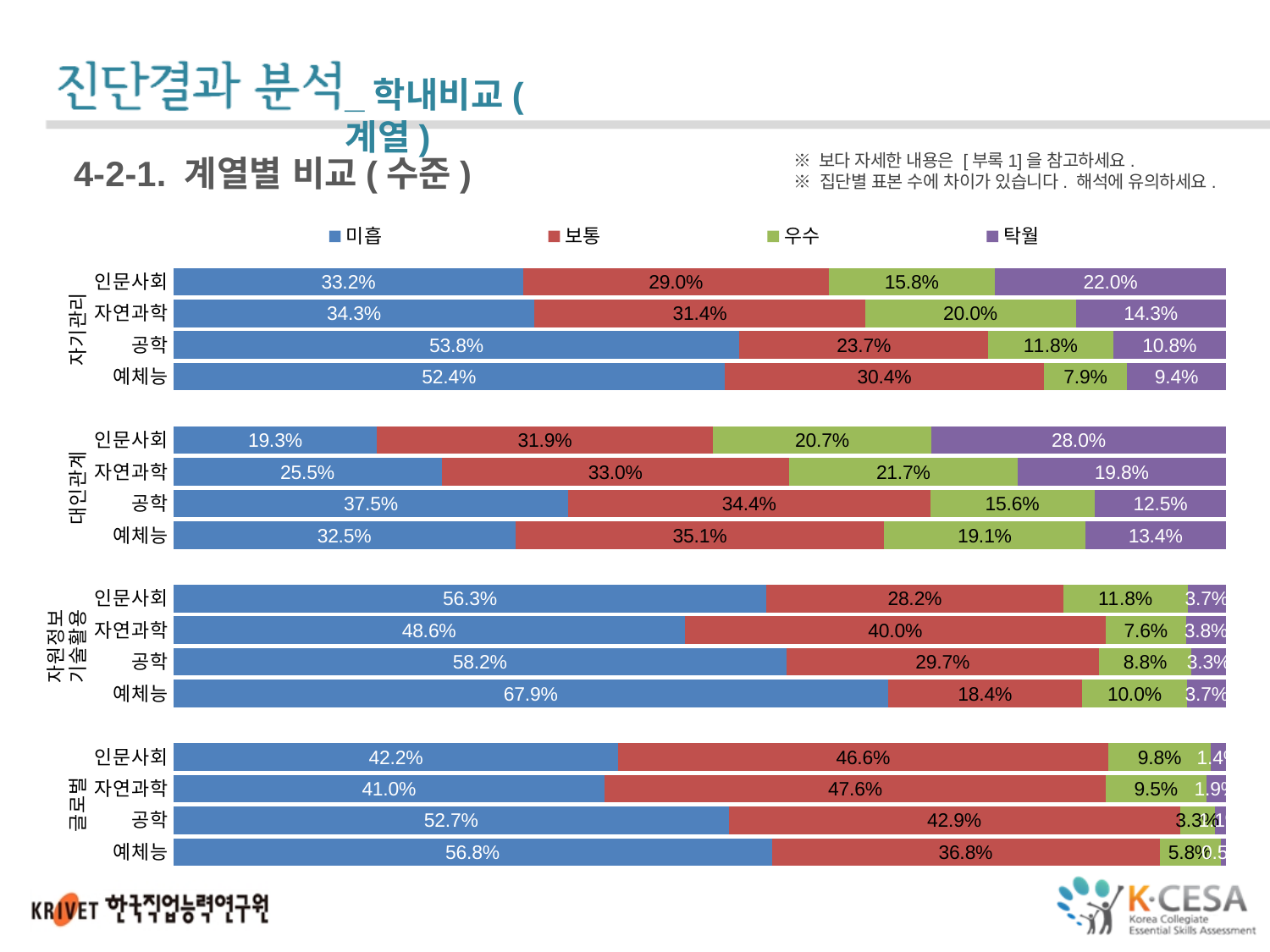

_학내비교(계열)
※ 보다 자세한 내용은 [부록1]을 참고하세요.
※ 집단별 표본 수에 차이가 있습니다. 해석에 유의하세요.
4-2-1. 계열별 비교(수준)

### Chart

| Category | 미흡 | 보통 | 우수 | 탁월 |
|---|---|---|---|---|
| 인문사회 | 0.3323943661971831 | 0.29014084507042254 | 0.15774647887323945 | 0.21971830985915494 |
| 자연과학 | 0.34285714285714286 | 0.3142857142857143 | 0.2 | 0.14285714285714285 |
| 공학 | 0.5376344086021505 | 0.23655913978494625 | 0.11827956989247312 | 0.10752688172043011 |
| 예체능 | 0.5235602094240838 | 0.3036649214659686 | 0.07853403141361257 | 0.09424083769633508 |
|  | None | None | None | None |
| 인문사회 | 0.19327731092436976 | 0.31932773109243695 | 0.20728291316526612 | 0.2801120448179272 |
| 자연과학 | 0.25471698113207547 | 0.330188679245283 | 0.2169811320754717 | 0.19811320754716982 |
| 공학 | 0.375 | 0.34375 | 0.15625 | 0.125 |
| 예체능 | 0.3247422680412371 | 0.35051546391752575 | 0.19072164948453607 | 0.13402061855670103 |
|  | None | None | None | None |
| 인문사회 | 0.5633802816901409 | 0.28169014084507044 | 0.11830985915492957 | 0.036619718309859155 |
| 자연과학 | 0.4857142857142857 | 0.4 | 0.0761904761904762 | 0.0380952380952381 |
| 공학 | 0.5824175824175825 | 0.2967032967032967 | 0.08791208791208792 | 0.03296703296703297 |
| 예체능 | 0.6789473684210526 | 0.18421052631578946 | 0.1 | 0.03684210526315789 |
|  | None | None | None | None |
| 인문사회 | 0.4224137931034483 | 0.46551724137931033 | 0.09770114942528736 | 0.014367816091954023 |
| 자연과학 | 0.4095238095238095 | 0.47619047619047616 | 0.09523809523809523 | 0.01904761904761905 |
| 공학 | 0.5274725274725275 | 0.42857142857142855 | 0.03296703296703297 | 0.01098901098901099 |
| 예체능 | 0.5684210526315789 | 0.3684210526315789 | 0.05789473684210526 | 0.005263157894736842 |